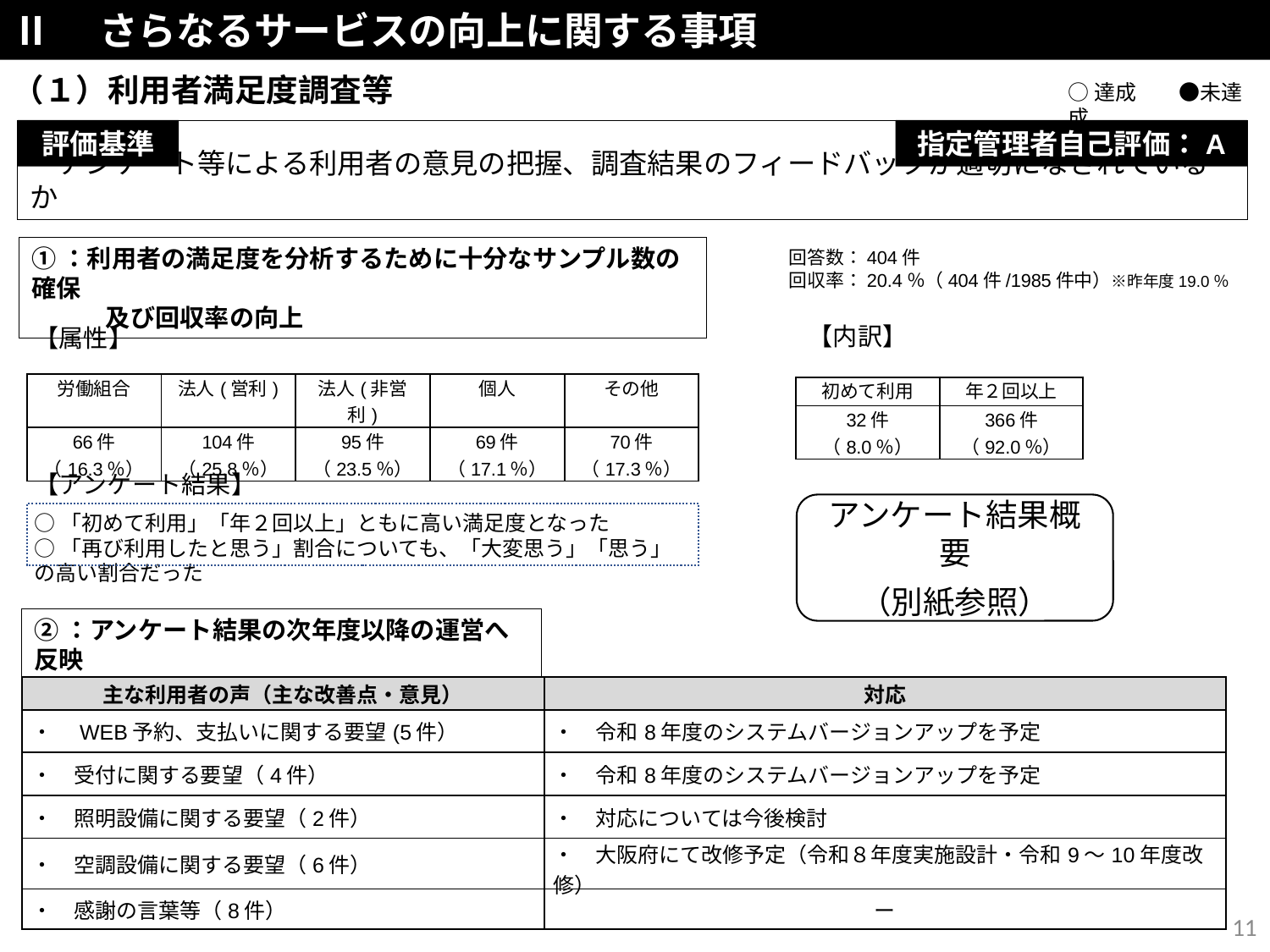

Ⅱ　さらなるサービスの向上に関する事項
（１）利用者満足度調査等
○達成　　●未達成
評価基準
指定管理者自己評価：A

　アンケート等による利用者の意見の把握、調査結果のフィードバックが適切になされているか
①：利用者の満足度を分析するために十分なサンプル数の確保
　　　及び回収率の向上
回答数：404件
回収率：20.4％（404件/1985件中）※昨年度19.0％
【内訳】
【属性】
| 労働組合 | 法人(営利) | 法人(非営利) | 個人 | その他 |
| --- | --- | --- | --- | --- |
| 66件 （16.3％） | 104件 （25.8％） | 95件 （23.5％） | 69件 （17.1％） | 70件 （17.3％） |
| 初めて利用 | 年２回以上 |
| --- | --- |
| 32件 （8.0％） | 366件 （92.0％） |
【アンケート結果】

○「初めて利用」「年２回以上」ともに高い満足度となった
○「再び利用したと思う」割合についても、「大変思う」「思う」の高い割合だった
アンケート結果概要

（別紙参照）

②：アンケート結果の次年度以降の運営へ反映
| 主な利用者の声（主な改善点・意見） | 対応 |
| --- | --- |
| ・　WEB予約、支払いに関する要望(5件） | ・　令和8年度のシステムバージョンアップを予定 |
| ・　受付に関する要望（4件） | ・　令和8年度のシステムバージョンアップを予定 |
| ・　照明設備に関する要望（2件） | ・　対応については今後検討 |
| ・　空調設備に関する要望（6件） | ・　大阪府にて改修予定（令和８年度実施設計・令和9～10年度改修） |
| ・　感謝の言葉等（8件） | ー |
11